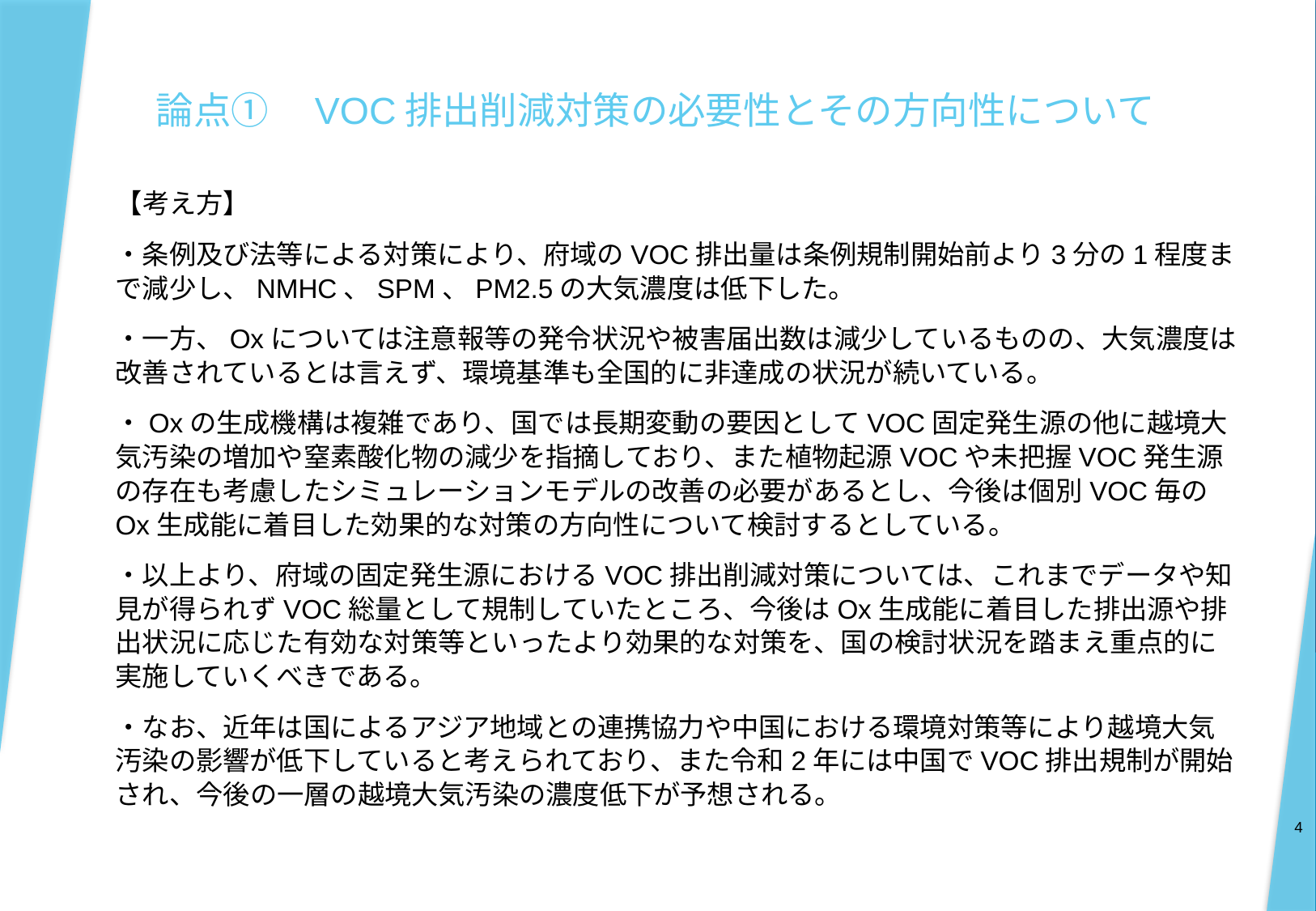

論点①　VOC排出削減対策の必要性とその方向性について
【考え方】
・条例及び法等による対策により、府域のVOC排出量は条例規制開始前より3分の1程度まで減少し、NMHC、SPM、PM2.5の大気濃度は低下した。
・一方、Oxについては注意報等の発令状況や被害届出数は減少しているものの、大気濃度は改善されているとは言えず、環境基準も全国的に非達成の状況が続いている。
・Oxの生成機構は複雑であり、国では長期変動の要因としてVOC固定発生源の他に越境大気汚染の増加や窒素酸化物の減少を指摘しており、また植物起源VOCや未把握VOC発生源の存在も考慮したシミュレーションモデルの改善の必要があるとし、今後は個別VOC毎のOx生成能に着目した効果的な対策の方向性について検討するとしている。
・以上より、府域の固定発生源におけるVOC排出削減対策については、これまでデータや知見が得られずVOC総量として規制していたところ、今後はOx生成能に着目した排出源や排出状況に応じた有効な対策等といったより効果的な対策を、国の検討状況を踏まえ重点的に実施していくべきである。
・なお、近年は国によるアジア地域との連携協力や中国における環境対策等により越境大気汚染の影響が低下していると考えられており、また令和2年には中国でVOC排出規制が開始され、今後の一層の越境大気汚染の濃度低下が予想される。

4